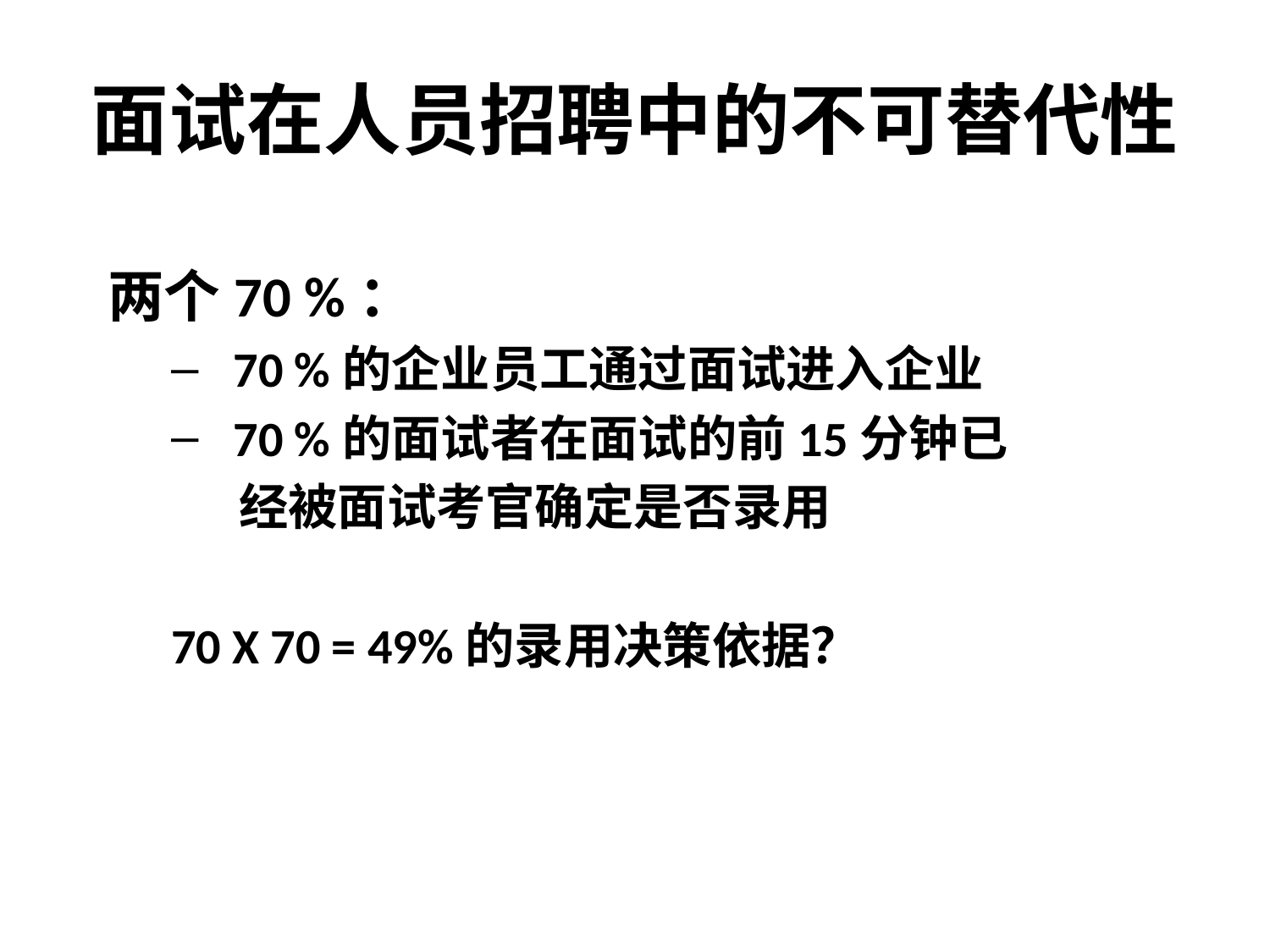

# 面试在人员招聘中的不可替代性
两个70 %：
  70 %的企业员工通过面试进入企业
  70 %的面试者在面试的前15分钟已
     经被面试考官确定是否录用

70 X 70 = 49%的录用决策依据？